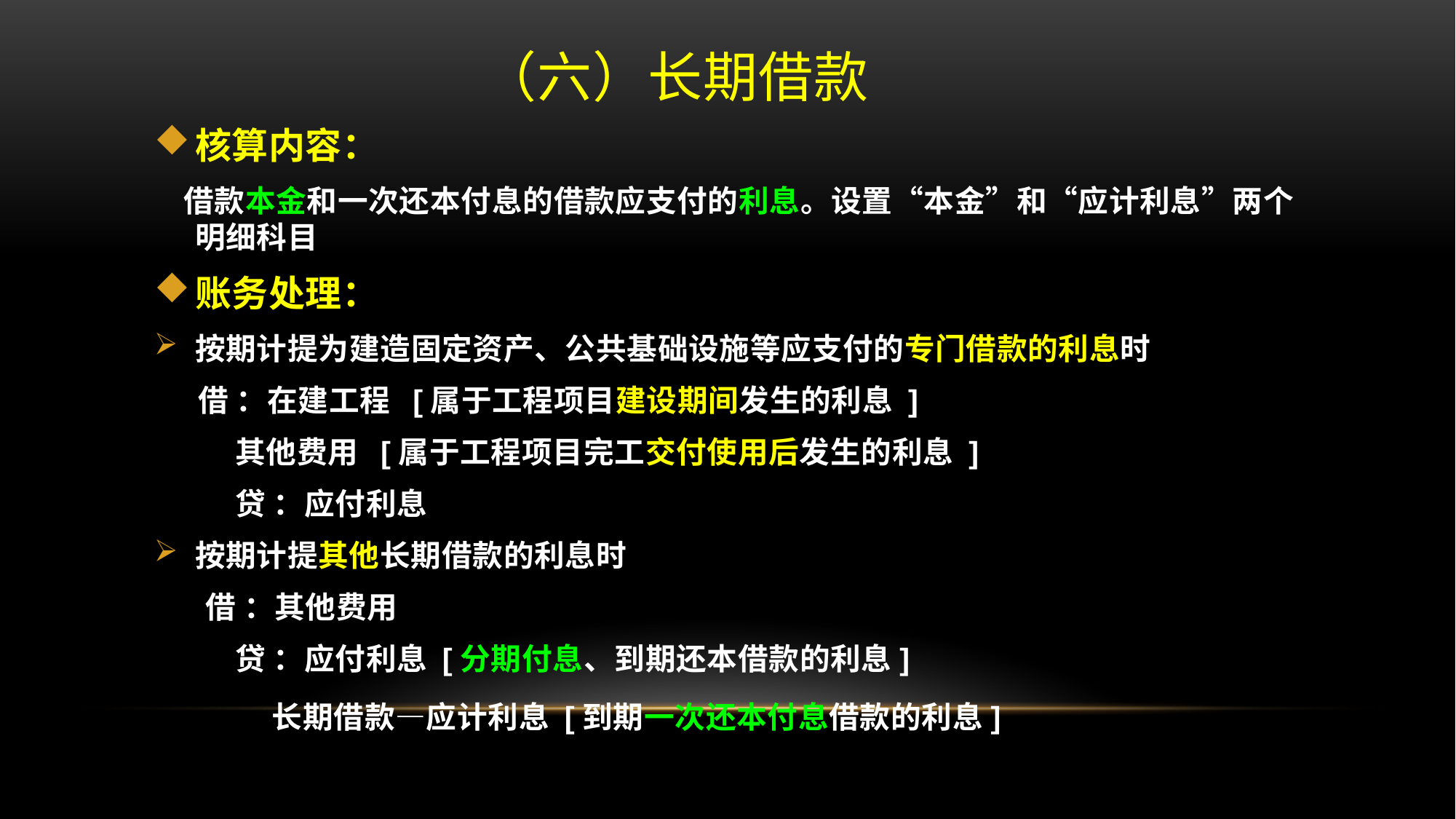

# （六）长期借款
核算内容：
   借款本金和一次还本付息的借款应支付的利息。设置“本金”和“应计利息”两个明细科目
账务处理：
按期计提为建造固定资产、公共基础设施等应支付的专门借款的利息时
     借 ：在建工程  [属于工程项目建设期间发生的利息 ]
          其他费用  [属于工程项目完工交付使用后发生的利息 ]
          贷 ：应付利息
按期计提其他长期借款的利息时
      借 ：其他费用
          贷 ：应付利息 [分期付息、到期还本借款的利息]
               长期借款—应计利息 [到期一次还本付息借款的利息]
36